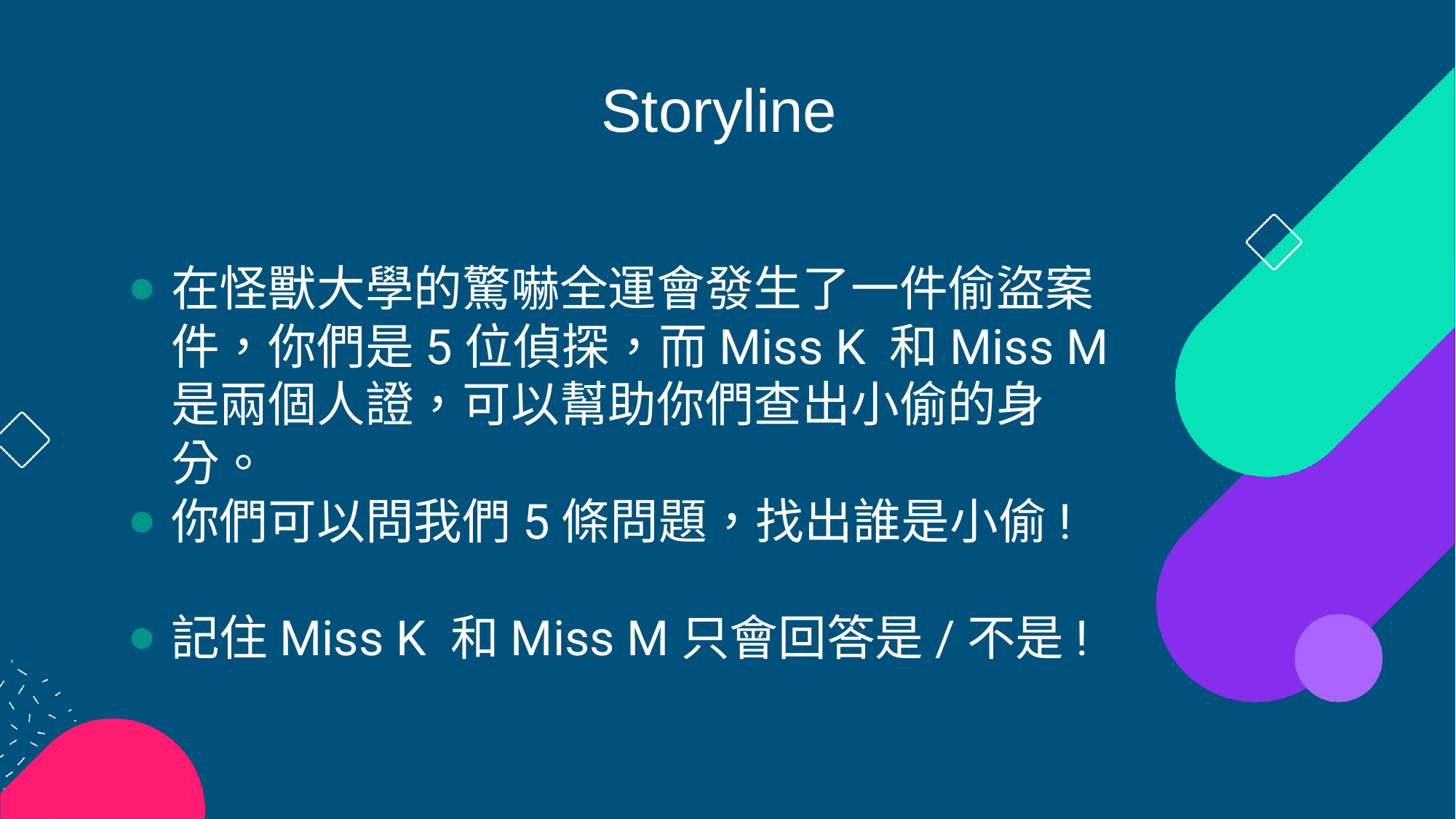

# Storyline
在怪獸大學的驚嚇全運會發生了一件偷盜案件，你們是5位偵探，而Miss K 和Miss M是兩個人證，可以幫助你們查出小偷的身分。
你們可以問我們5條問題，找出誰是小偷!

記住Miss K 和Miss M只會回答是/不是!